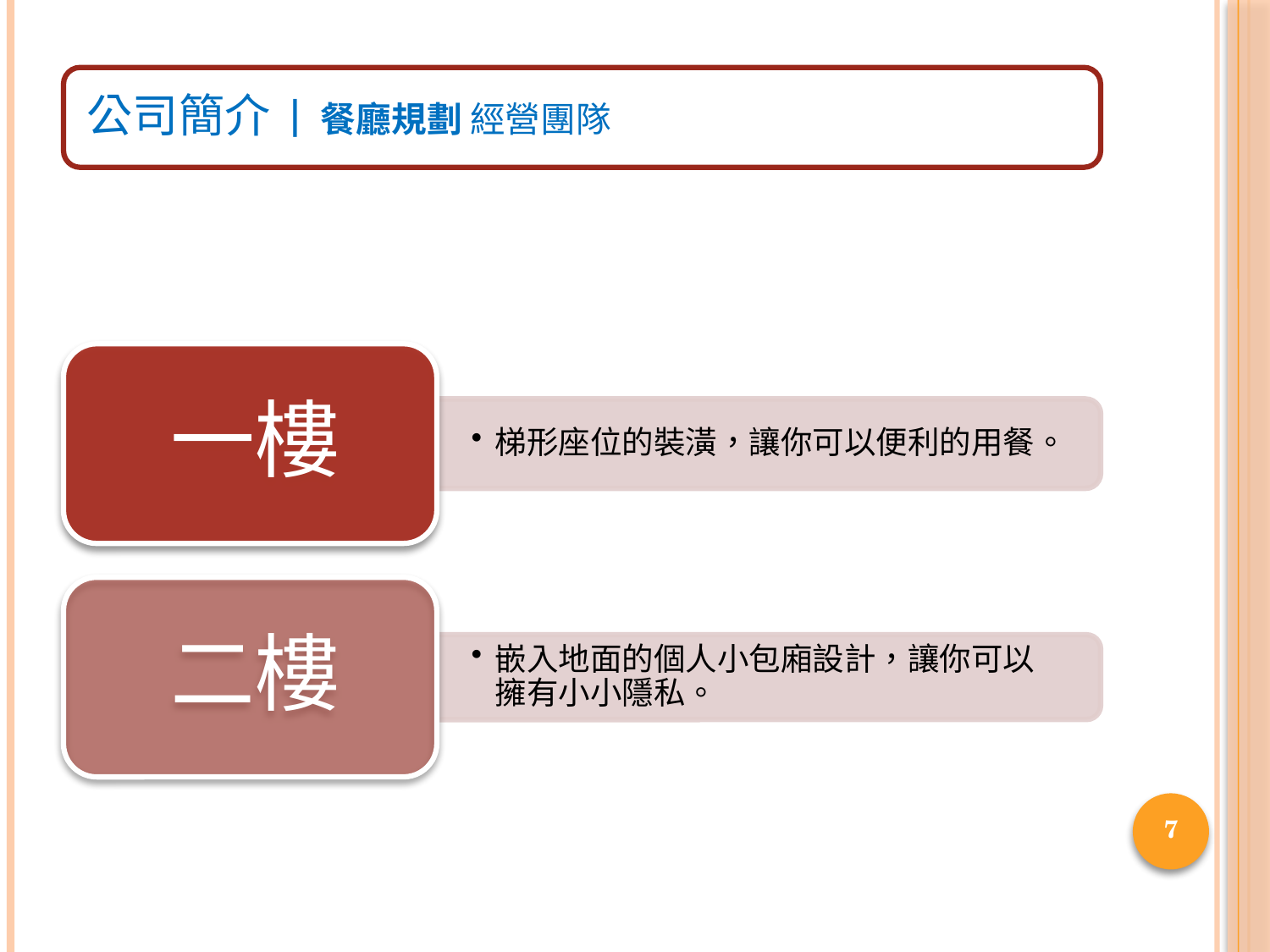

公司簡介|餐廳規劃 經營團隊
梯形座位的裝潢，讓你可以便利的用餐。
一樓
嵌入地面的個人小包廂設計，讓你可以擁有小小隱私。
二樓
7